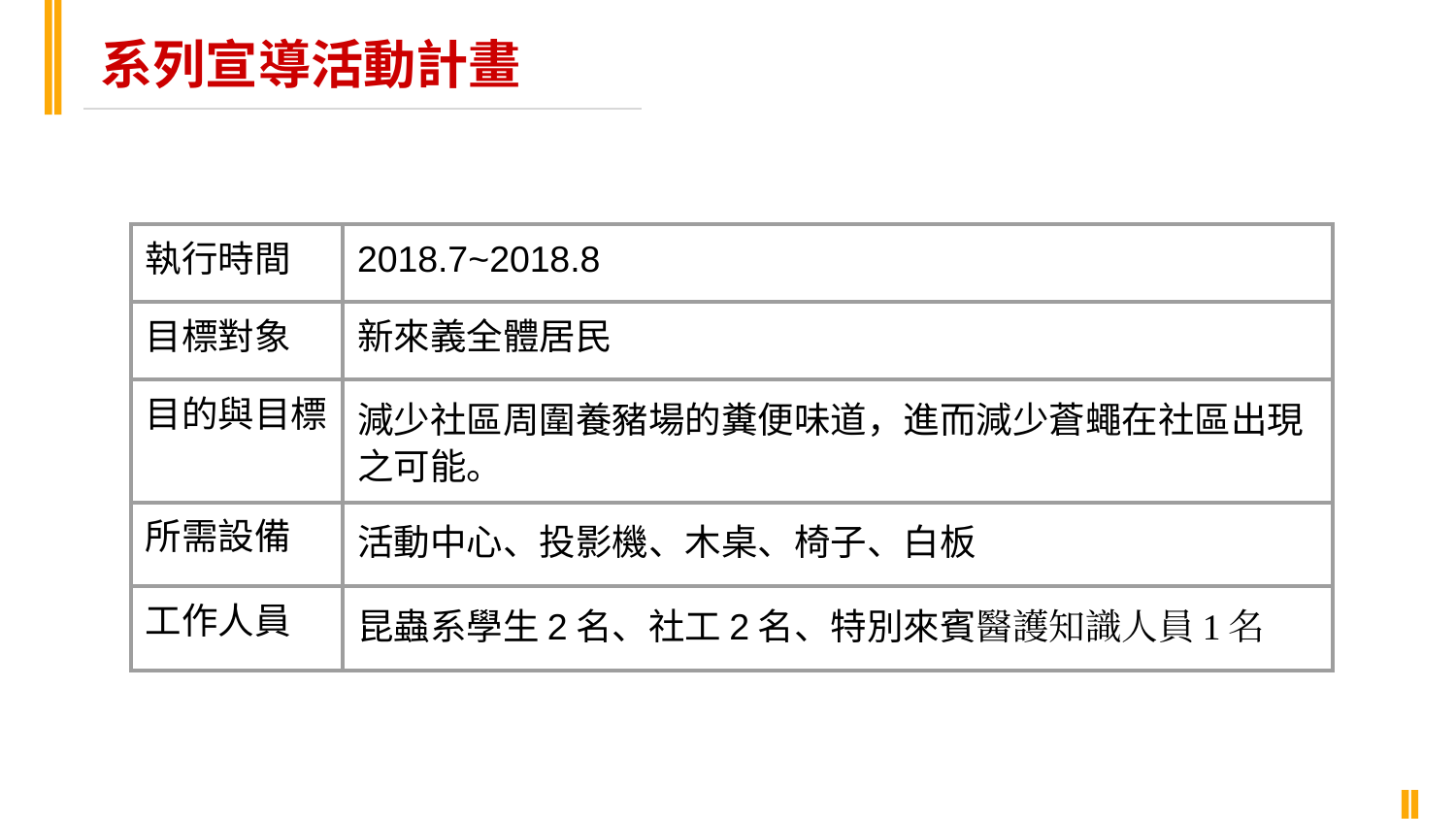

系列宣導活動計畫
| 執行時間 | 2018.7~2018.8 |
| --- | --- |
| 目標對象 | 新來義全體居民 |
| 目的與目標 | 減少社區周圍養豬場的糞便味道，進而減少蒼蠅在社區出現之可能。 |
| 所需設備 | 活動中心、投影機、木桌、椅子、白板 |
| 工作人員 | 昆蟲系學生2名、社工2名、特別來賓醫護知識人員1名 |